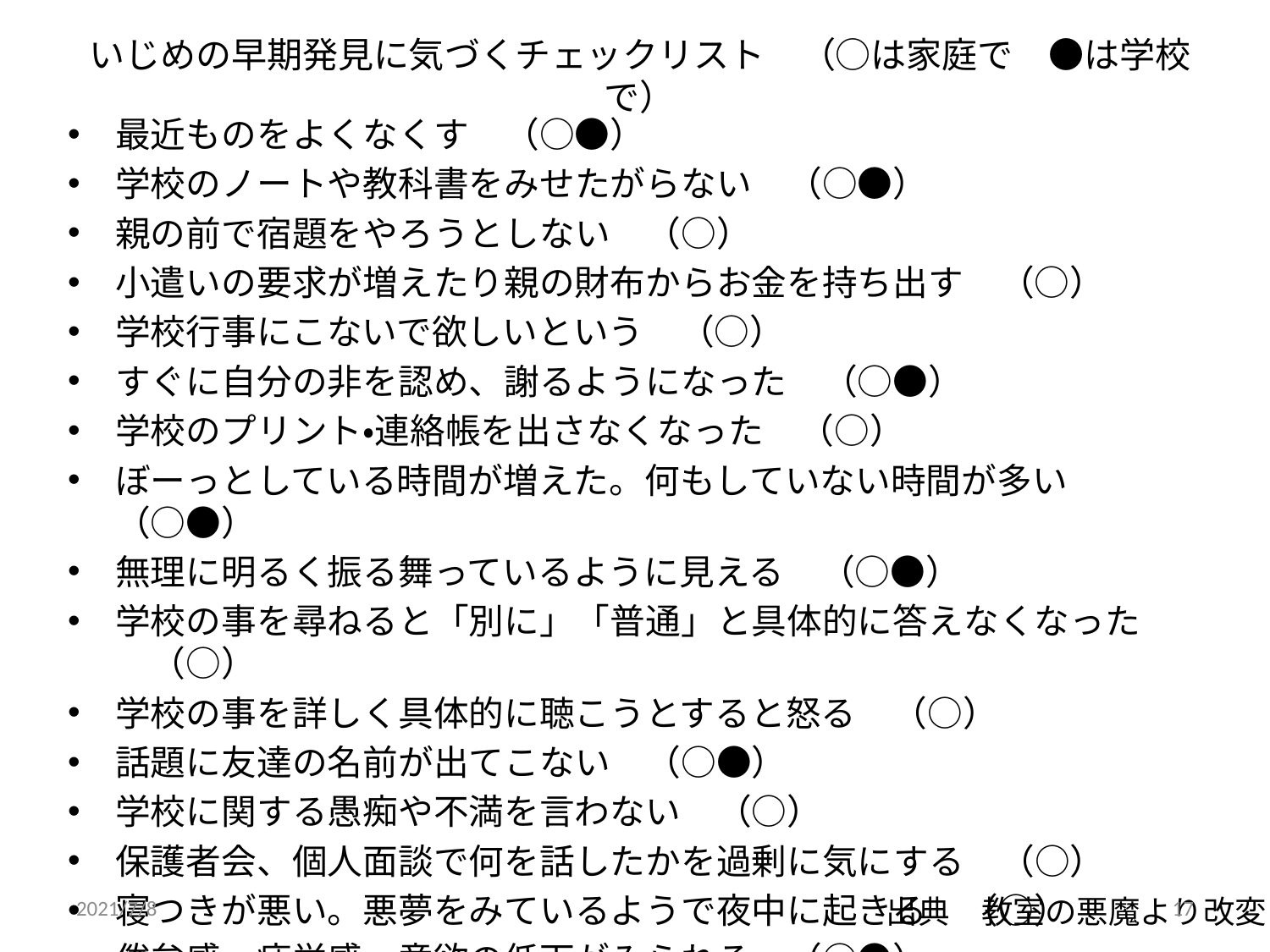

# いじめの早期発見に気づくチェックリスト　（○は家庭で　●は学校で）
最近ものをよくなくす　（○●）
学校のノートや教科書をみせたがらない　（○●）
親の前で宿題をやろうとしない　（○）
小遣いの要求が増えたり親の財布からお金を持ち出す　（○）
学校行事にこないで欲しいという　（○）
すぐに自分の非を認め、謝るようになった　（○●）
学校のプリント・連絡帳を出さなくなった　（○）
ぼーっとしている時間が増えた。何もしていない時間が多い　（○●）
無理に明るく振る舞っているように見える　（○●）
学校の事を尋ねると「別に」「普通」と具体的に答えなくなった　（○）
学校の事を詳しく具体的に聴こうとすると怒る　（○）
話題に友達の名前が出てこない　（○●）
学校に関する愚痴や不満を言わない　（○）
保護者会、個人面談で何を話したかを過剰に気にする　（○）
寝つきが悪い。悪夢をみているようで夜中に起きる　（○）
倦怠感、疲労感、意欲の低下がみられる　（○●）

2021/7/8
17
出典　教室の悪魔より改変